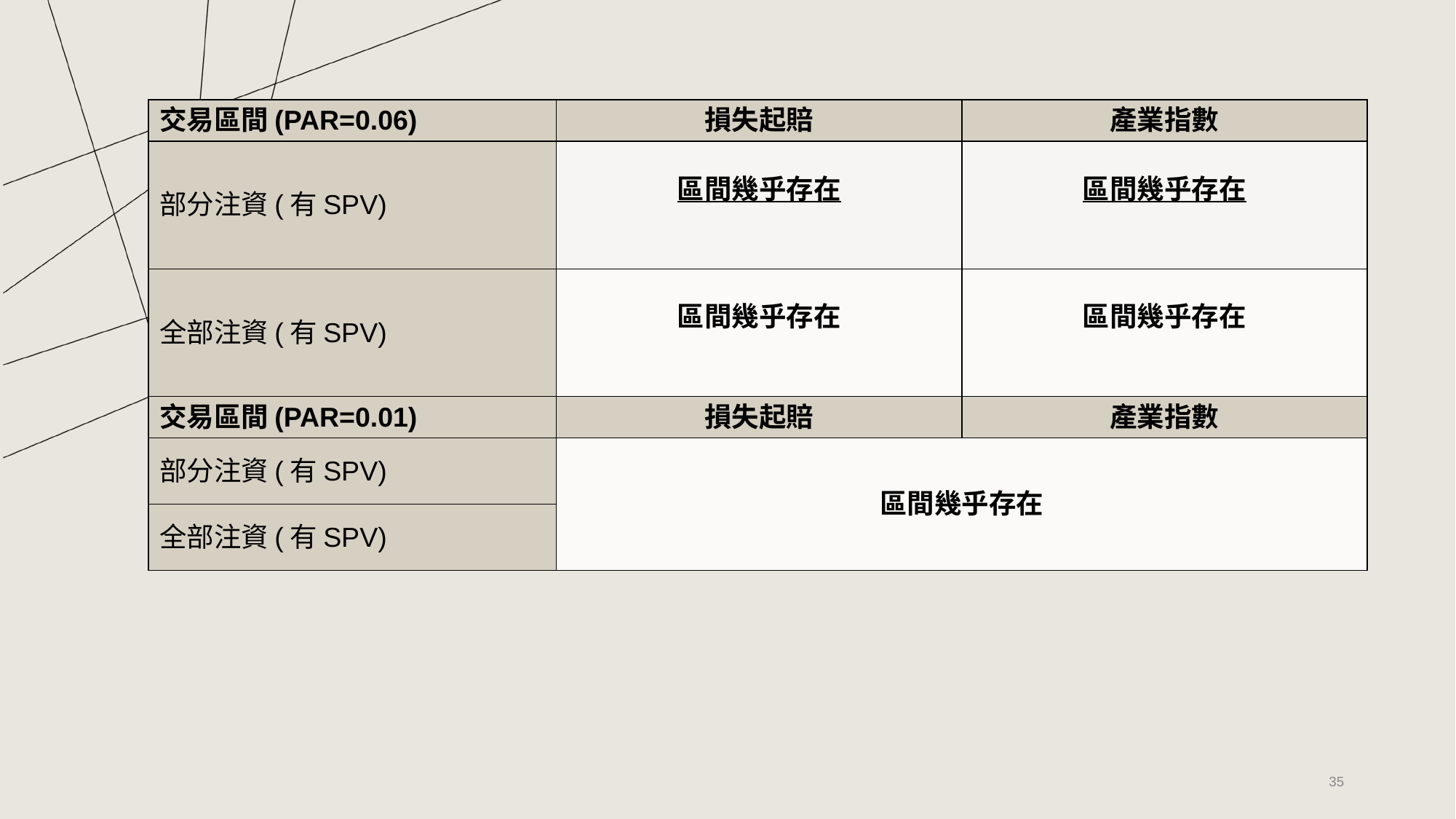

| 交易區間(PAR=0.06) | 損失起賠 | 產業指數 |
| --- | --- | --- |
| 部分注資(有SPV) | 區間幾乎存在 | 區間幾乎存在 |
| 全部注資(有SPV) | 區間幾乎存在 | 區間幾乎存在 |
| 交易區間(PAR=0.01) | 損失起賠 | 產業指數 |
| 部分注資(有SPV) | 區間幾乎存在 |  |
| 全部注資(有SPV) |  |  |
35